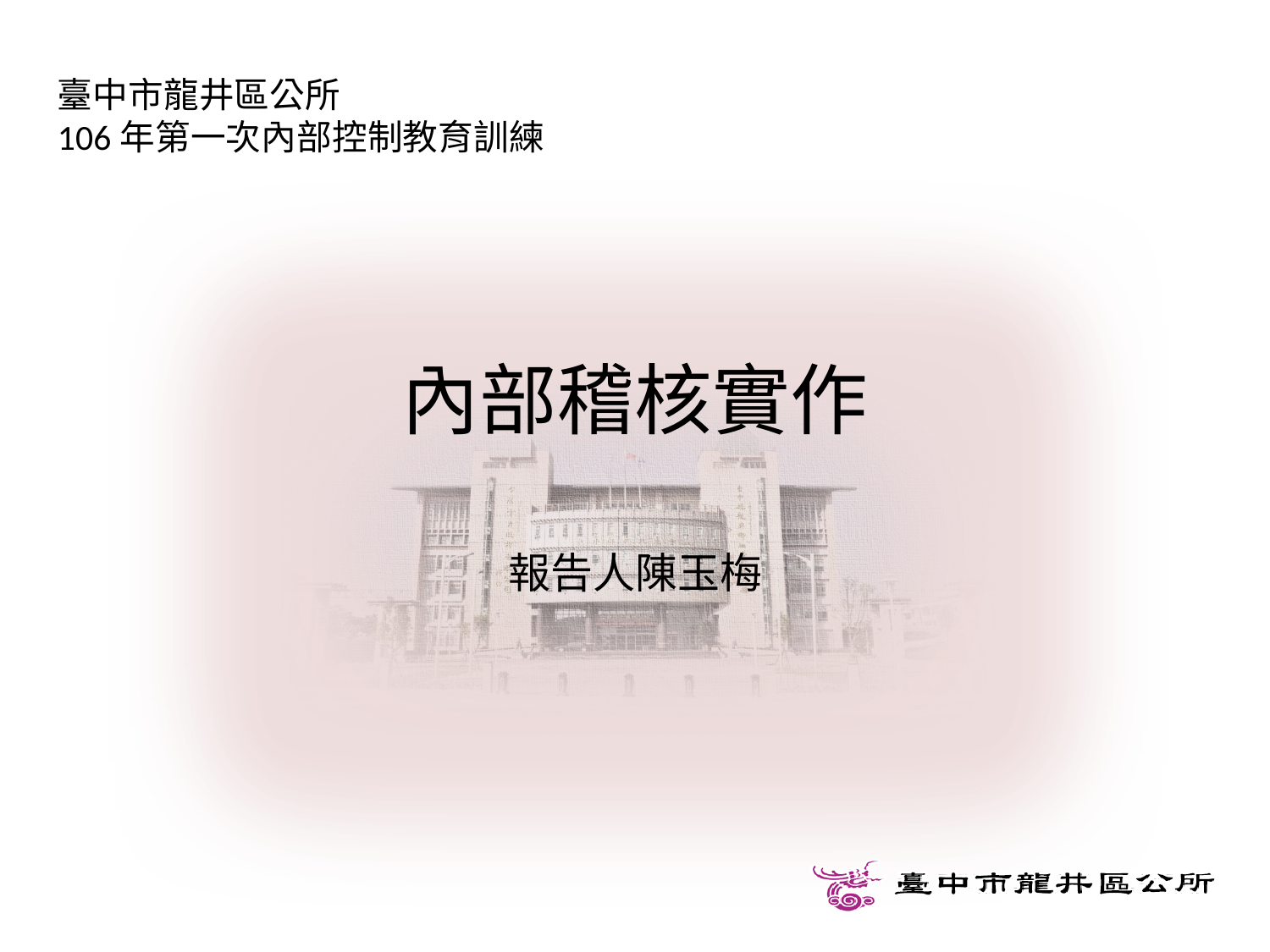

臺中市龍井區公所
106年第一次內部控制教育訓練
# 內部稽核實作
報告人陳玉梅